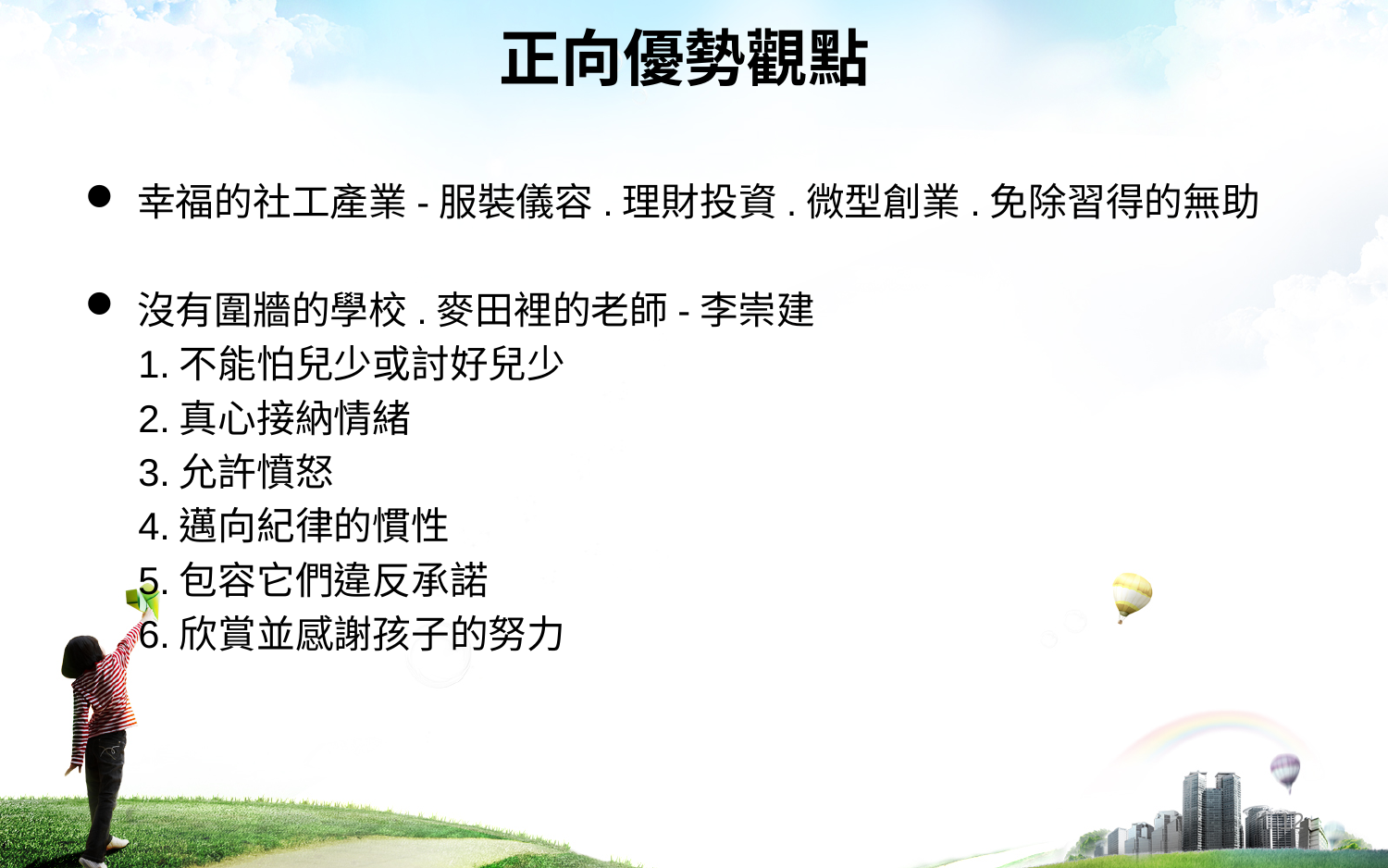

# 正向優勢觀點
幸福的社工產業-服裝儀容.理財投資.微型創業.免除習得的無助

沒有圍牆的學校.麥田裡的老師-李崇建
     1.不能怕兒少或討好兒少
     2.真心接納情緒
     3.允許憤怒
     4.邁向紀律的慣性
     5.包容它們違反承諾
     6.欣賞並感謝孩子的努力
12